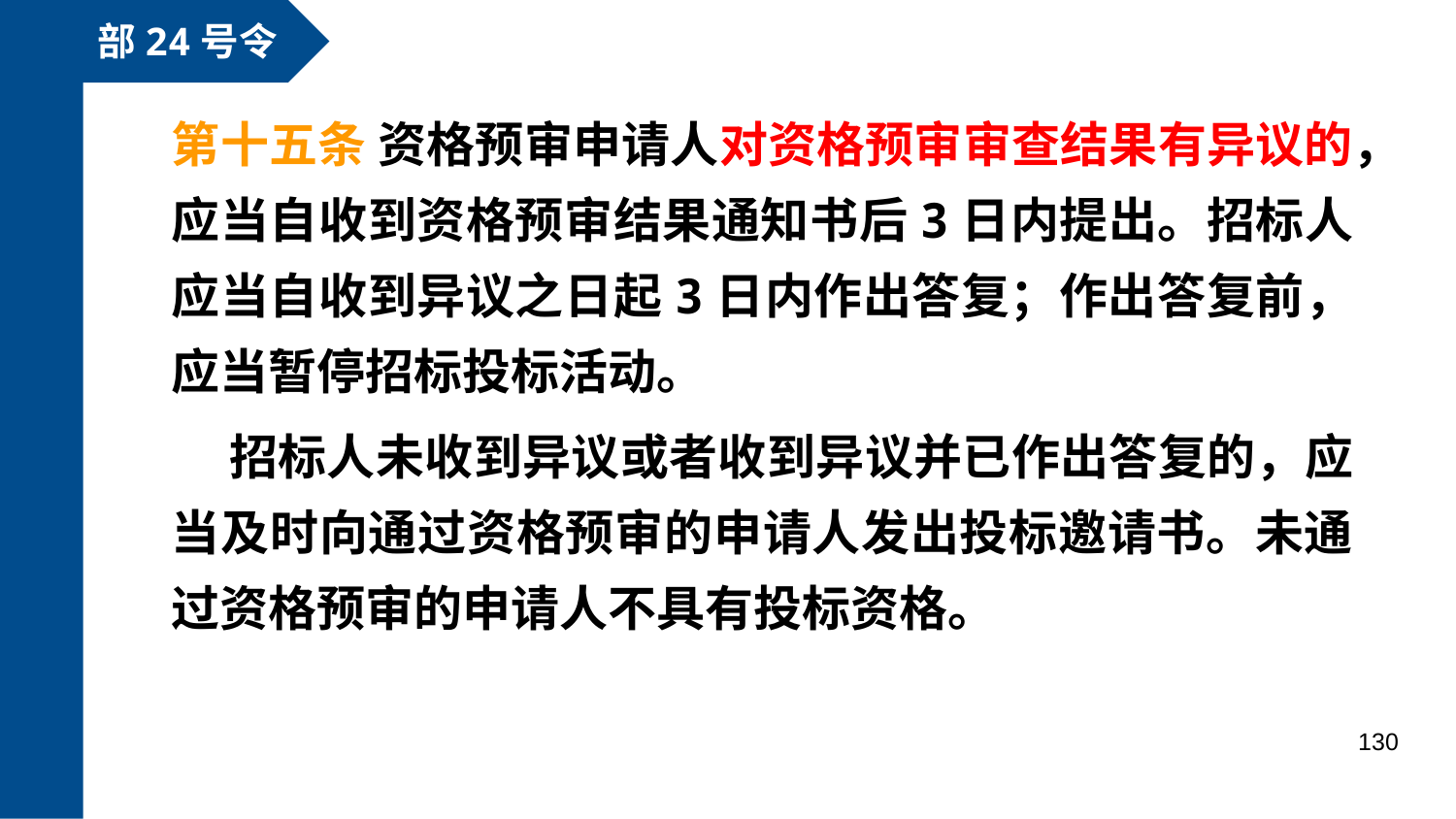

部24号令
第十五条 资格预审申请人对资格预审审查结果有异议的，应当自收到资格预审结果通知书后3日内提出。招标人应当自收到异议之日起3日内作出答复；作出答复前，应当暂停招标投标活动。
    招标人未收到异议或者收到异议并已作出答复的，应当及时向通过资格预审的申请人发出投标邀请书。未通过资格预审的申请人不具有投标资格。
130